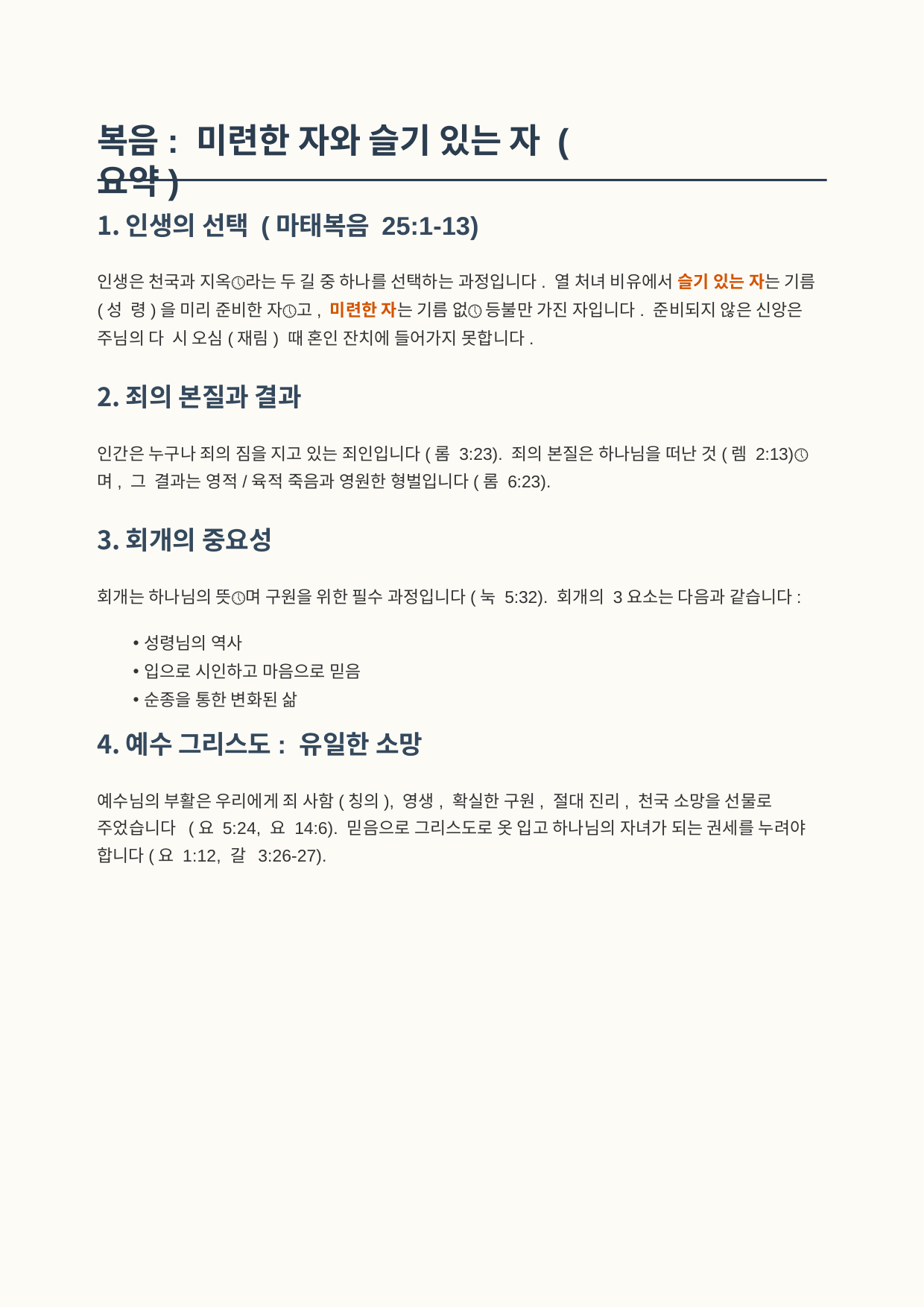

복음: 미련한 자와 슬기 있는 자 (요약)
인생의 선택 (마태복음 25:1-13)
인생은 천국과 지옥🕔라는 두 길 중 하나를 선택하는 과정입니다. 열 처녀 비유에서 슬기 있는 자는 기름(성  령)을 미리 준비한 자🕔고, 미련한 자는 기름 없🕔 등불만 가진 자입니다. 준비되지 않은 신앙은 주님의 다  시 오심(재림) 때 혼인 잔치에 들어가지 못합니다.

죄의 본질과 결과
인간은 누구나 죄의 짐을 지고 있는 죄인입니다(롬 3:23). 죄의 본질은 하나님을 떠난 것(렘 2:13)🕔며, 그  결과는 영적/육적 죽음과 영원한 형벌입니다(롬 6:23).

회개의 중요성
회개는 하나님의 뜻🕔며 구원을 위한 필수 과정입니다(눅 5:32). 회개의 3요소는 다음과 같습니다:

성령님의 역사
입으로 시인하고 마음으로 믿음
순종을 통한 변화된 삶

예수 그리스도: 유일한 소망
예수님의 부활은 우리에게 죄 사함(칭의), 영생, 확실한 구원, 절대 진리, 천국 소망을 선물로 주었습니다  (요 5:24, 요 14:6). 믿음으로 그리스도로 옷 입고 하나님의 자녀가 되는 권세를 누려야 합니다(요 1:12, 갈  3:26-27).